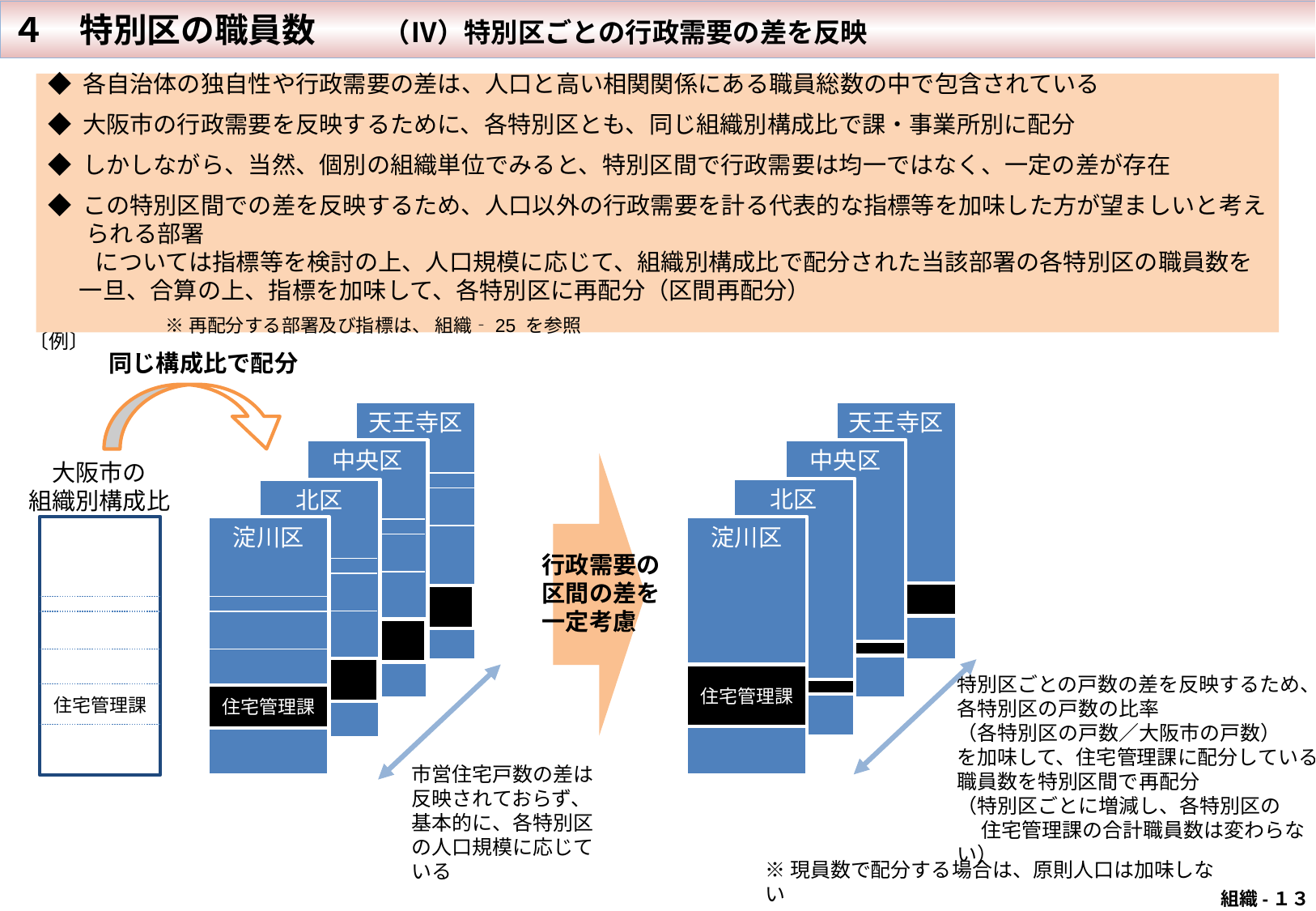

４　特別区の職員数　　（Ⅳ）特別区ごとの行政需要の差を反映
◆ 各自治体の独自性や行政需要の差は、人口と高い相関関係にある職員総数の中で包含されている

◆ 大阪市の行政需要を反映するために、各特別区とも、同じ組織別構成比で課・事業所別に配分

◆ しかしながら、当然、個別の組織単位でみると、特別区間で行政需要は均一ではなく、一定の差が存在

◆ この特別区間での差を反映するため、人口以外の行政需要を計る代表的な指標等を加味した方が望ましいと考えられる部署
　　については指標等を検討の上、人口規模に応じて、組織別構成比で配分された当該部署の各特別区の職員数を一旦、合算の上、指標を加味して、各特別区に再配分（区間再配分）

※再配分する部署及び指標は、 組織‐25 を参照
〔例〕
同じ構成比で配分

天王寺区

天王寺区

中央区

中央区

大阪市の
組織別構成比
北区
北区

淀川区
住宅管理課
秘書広報
産業振興
淀川区
住宅管理課
行政需要の
区間の差を一定考慮
危機管理
特別区ごとの戸数の差を反映するため、
各特別区の戸数の比率
（各特別区の戸数／大阪市の戸数）
を加味して、住宅管理課に配分している
職員数を特別区間で再配分
（特別区ごとに増減し、各特別区の
　 住宅管理課の合計職員数は変わらない）

住宅管理課
市営住宅戸数の差は反映されておらず、
基本的に、各特別区の人口規模に応じている
※現員数で配分する場合は、原則人口は加味しない
 組織-１３